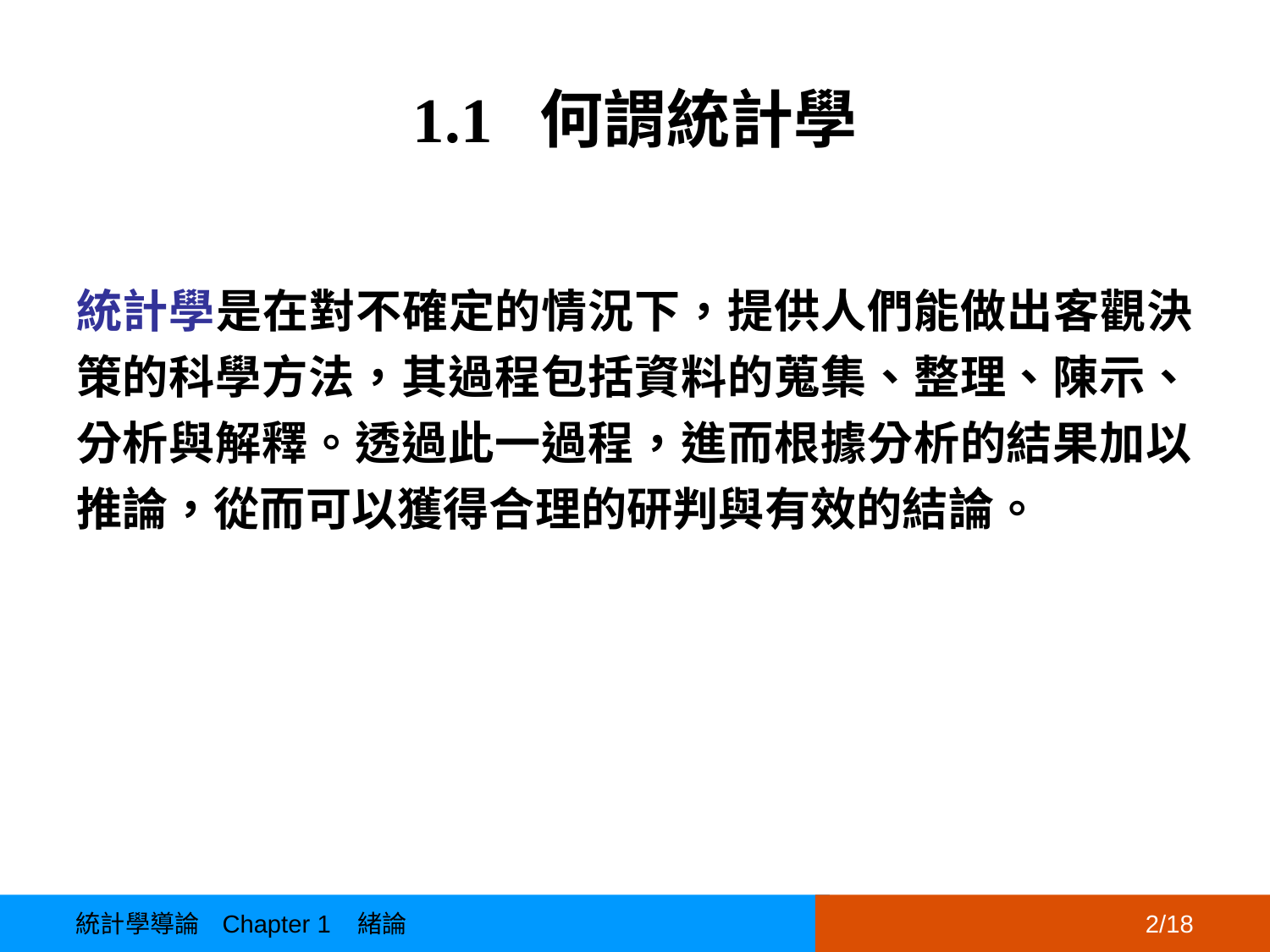

# 1.1  何謂統計學
統計學是在對不確定的情況下，提供人們能做出客觀決策的科學方法，其過程包括資料的蒐集、整理、陳示、分析與解釋。透過此一過程，進而根據分析的結果加以推論，從而可以獲得合理的研判與有效的結論。
統計學導論   Chapter 1   緒論
2/18